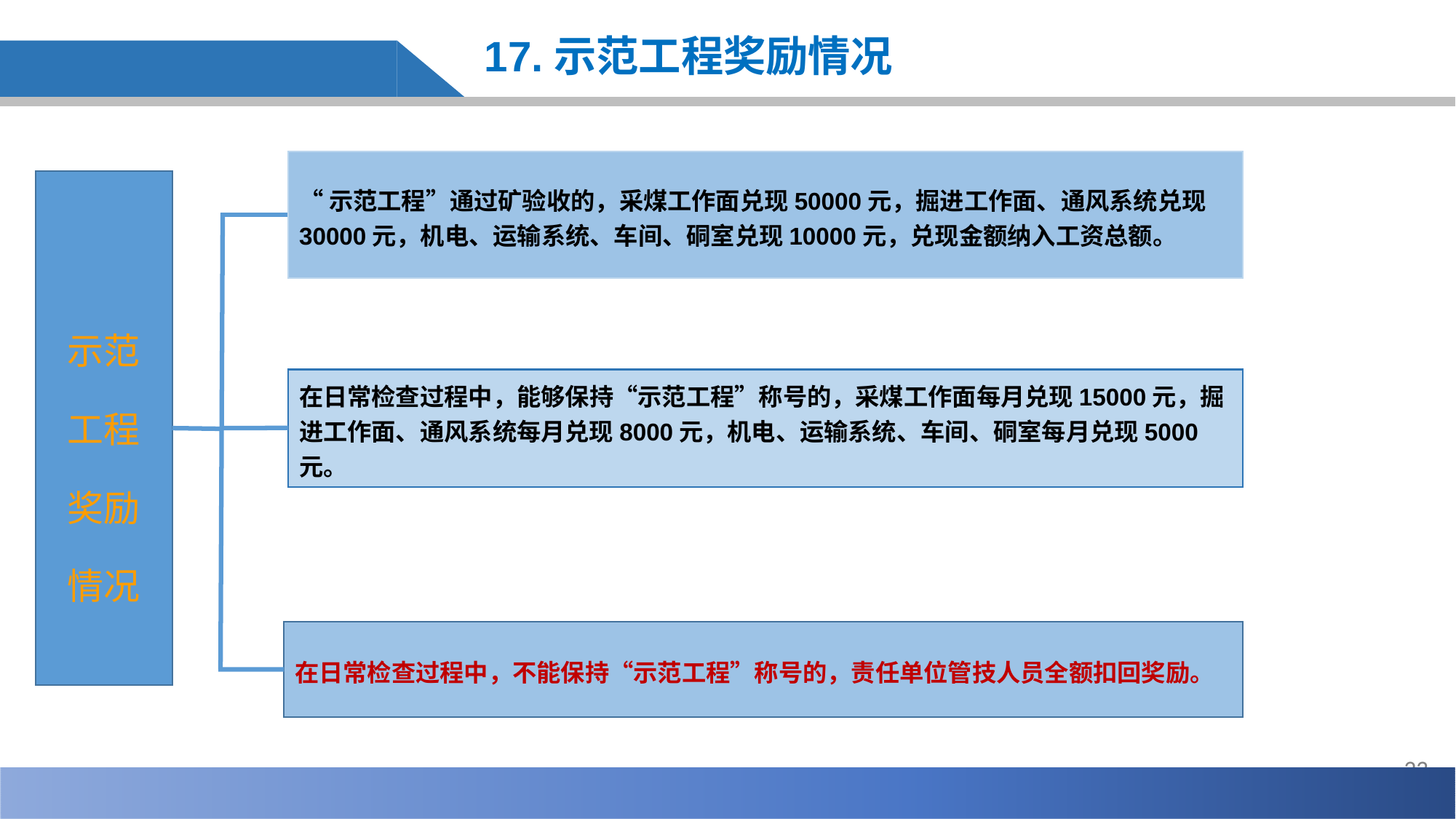

17.示范工程奖励情况

“示范工程”通过矿验收的，采煤工作面兑现50000元，掘进工作面、通风系统兑现30000元，机电、运输系统、车间、硐室兑现10000元，兑现金额纳入工资总额。

示范
工程
奖励
情况
在日常检查过程中，能够保持“示范工程”称号的，采煤工作面每月兑现15000元，掘进工作面、通风系统每月兑现8000元，机电、运输系统、车间、硐室每月兑现5000元。
在日常检查过程中，不能保持“示范工程”称号的，责任单位管技人员全额扣回奖励。